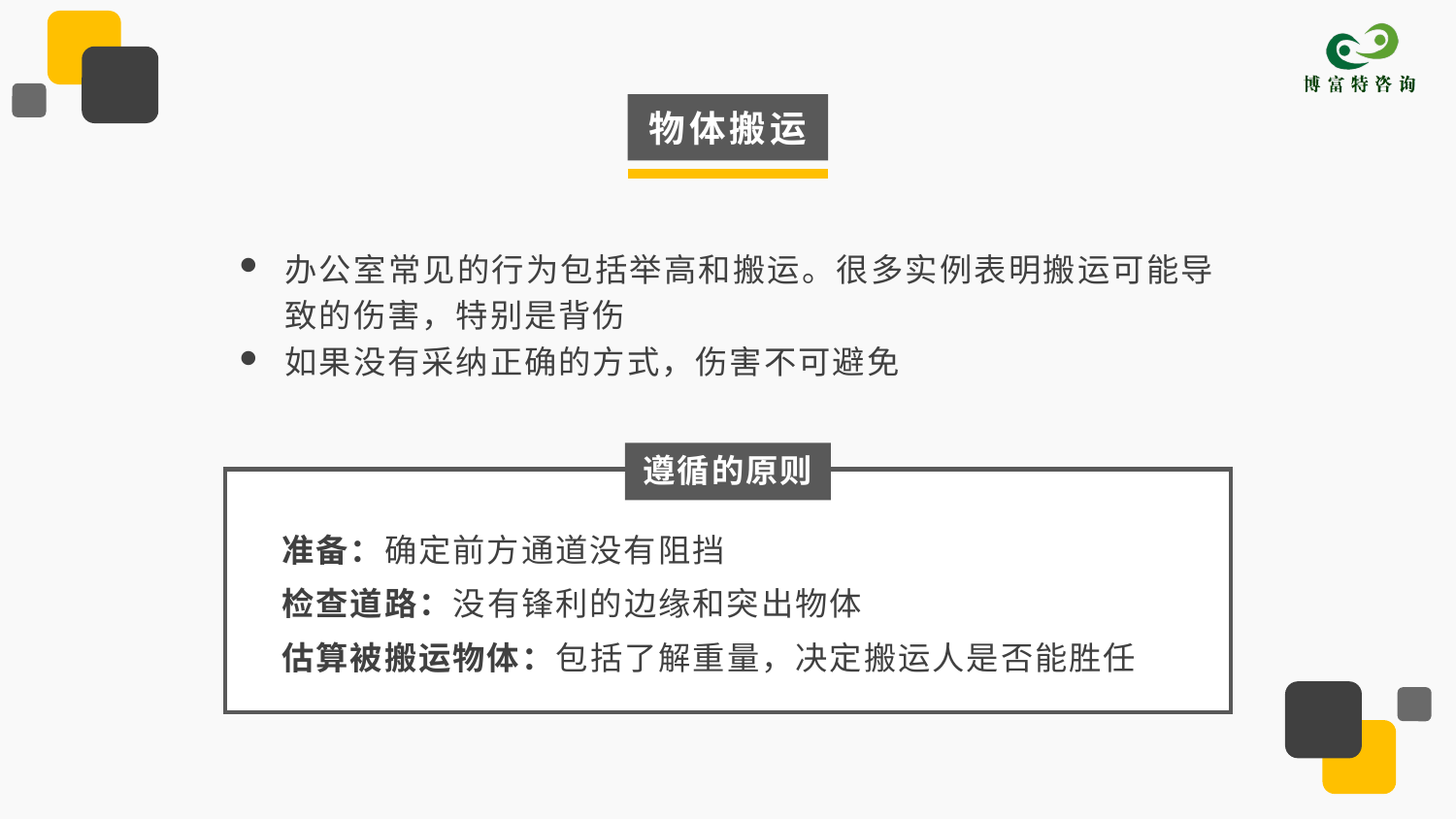

物体搬运
办公室常见的行为包括举高和搬运。很多实例表明搬运可能导致的伤害，特别是背伤
如果没有采纳正确的方式，伤害不可避免

遵循的原则
准备：确定前方通道没有阻挡
检查道路：没有锋利的边缘和突出物体
估算被搬运物体：包括了解重量，决定搬运人是否能胜任